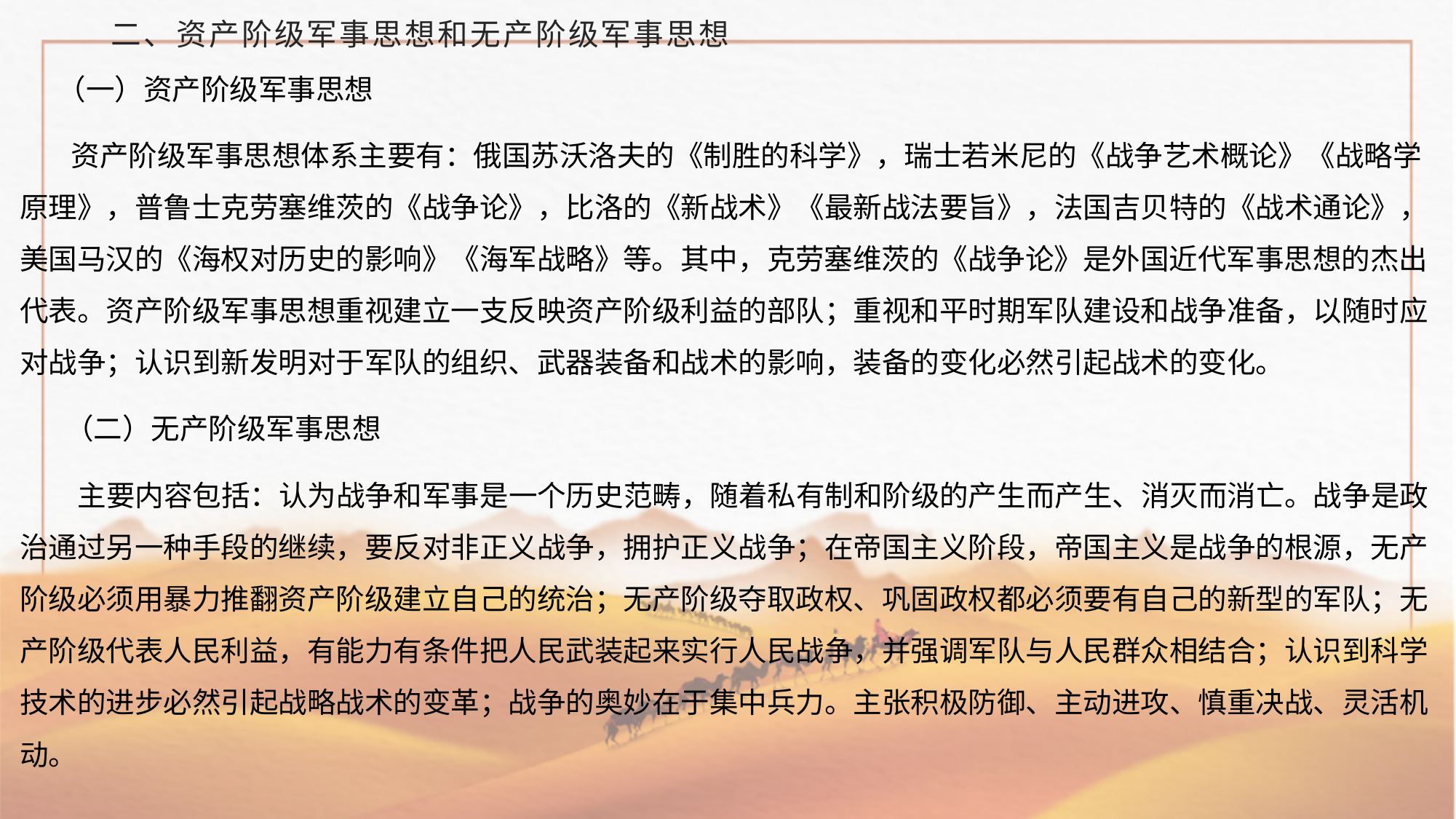

二、资产阶级军事思想和无产阶级军事思想
     （一）资产阶级军事思想
       资产阶级军事思想体系主要有：俄国苏沃洛夫的《制胜的科学》，瑞士若米尼的《战争艺术概论》《战略学原理》，普鲁士克劳塞维茨的《战争论》，比洛的《新战术》《最新战法要旨》，法国吉贝特的《战术通论》，美国马汉的《海权对历史的影响》《海军战略》等。其中，克劳塞维茨的《战争论》是外国近代军事思想的杰出代表。资产阶级军事思想重视建立一支反映资产阶级利益的部队；重视和平时期军队建设和战争准备，以随时应对战争；认识到新发明对于军队的组织、武器装备和战术的影响，装备的变化必然引起战术的变化。
      （二）无产阶级军事思想
        主要内容包括：认为战争和军事是一个历史范畴，随着私有制和阶级的产生而产生、消灭而消亡。战争是政治通过另一种手段的继续，要反对非正义战争，拥护正义战争；在帝国主义阶段，帝国主义是战争的根源，无产阶级必须用暴力推翻资产阶级建立自己的统治；无产阶级夺取政权、巩固政权都必须要有自己的新型的军队；无产阶级代表人民利益，有能力有条件把人民武装起来实行人民战争，并强调军队与人民群众相结合；认识到科学技术的进步必然引起战略战术的变革；战争的奥妙在于集中兵力。主张积极防御、主动进攻、慎重决战、灵活机动。